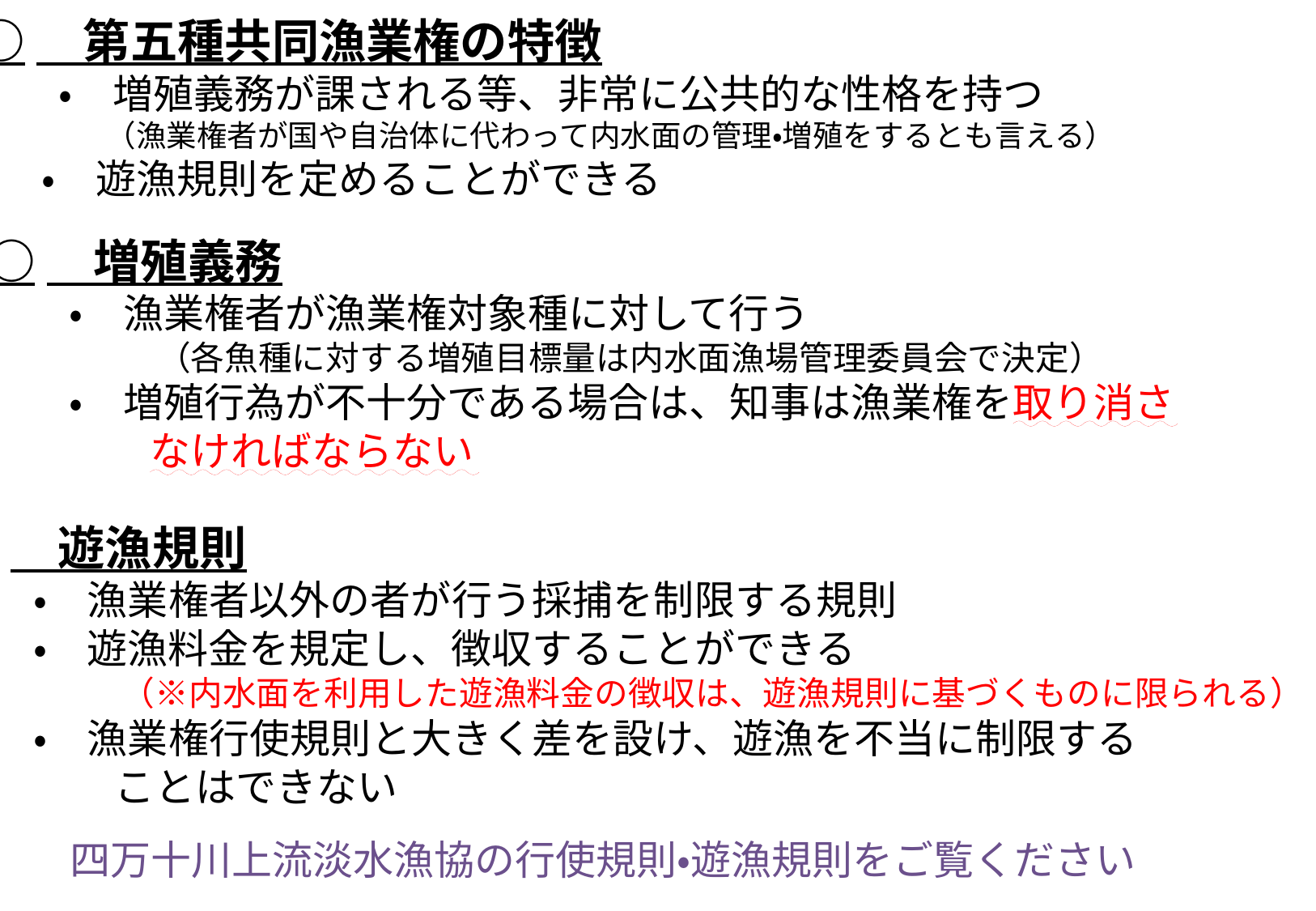

○　第五種共同漁業権の特徴
　　・　増殖義務が課される等、非常に公共的な性格を持つ
　　 　　（漁業権者が国や自治体に代わって内水面の管理・増殖をするとも言える）
       ・　遊漁規則を定めることができる
○　増殖義務
　　・　漁業権者が漁業権対象種に対して行う
　　　　　（各魚種に対する増殖目標量は内水面漁場管理委員会で決定）
　　・　増殖行為が不十分である場合は、知事は漁業権を取り消さ
　　　　なければならない
○　遊漁規則
　　・　漁業権者以外の者が行う採捕を制限する規則
　　・　遊漁料金を規定し、徴収することができる
　　　　　（※内水面を利用した遊漁料金の徴収は、遊漁規則に基づくものに限られる）
　　・　漁業権行使規則と大きく差を設け、遊漁を不当に制限する
　　　　ことはできない
四万十川上流淡水漁協の行使規則・遊漁規則をご覧ください